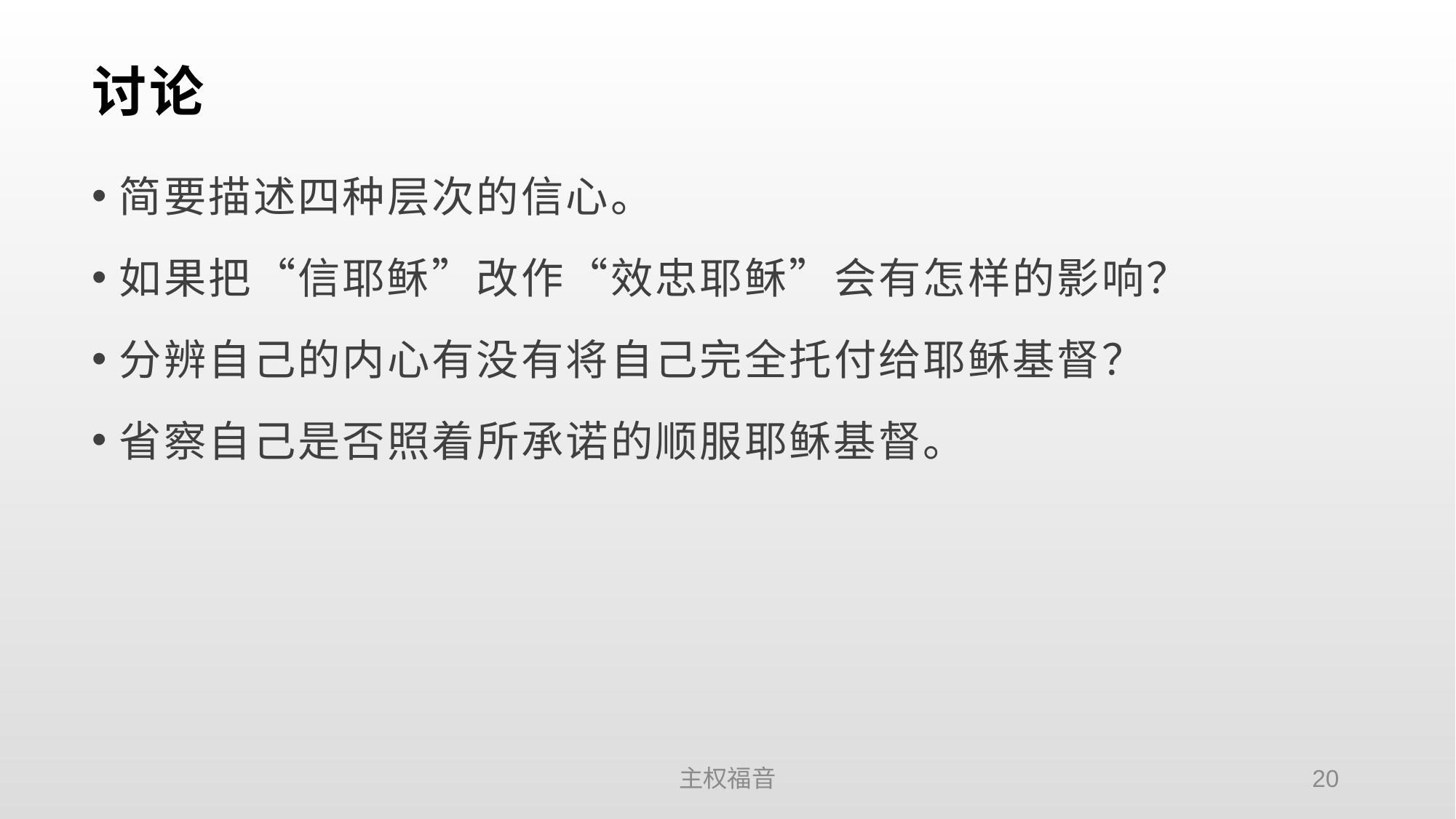

# 讨论
简要描述四种层次的信心。
如果把“信耶稣”改作“效忠耶稣”会有怎样的影响？
分辨自己的内心有没有将自己完全托付给耶稣基督？
省察自己是否照着所承诺的顺服耶稣基督。
主权福音
20